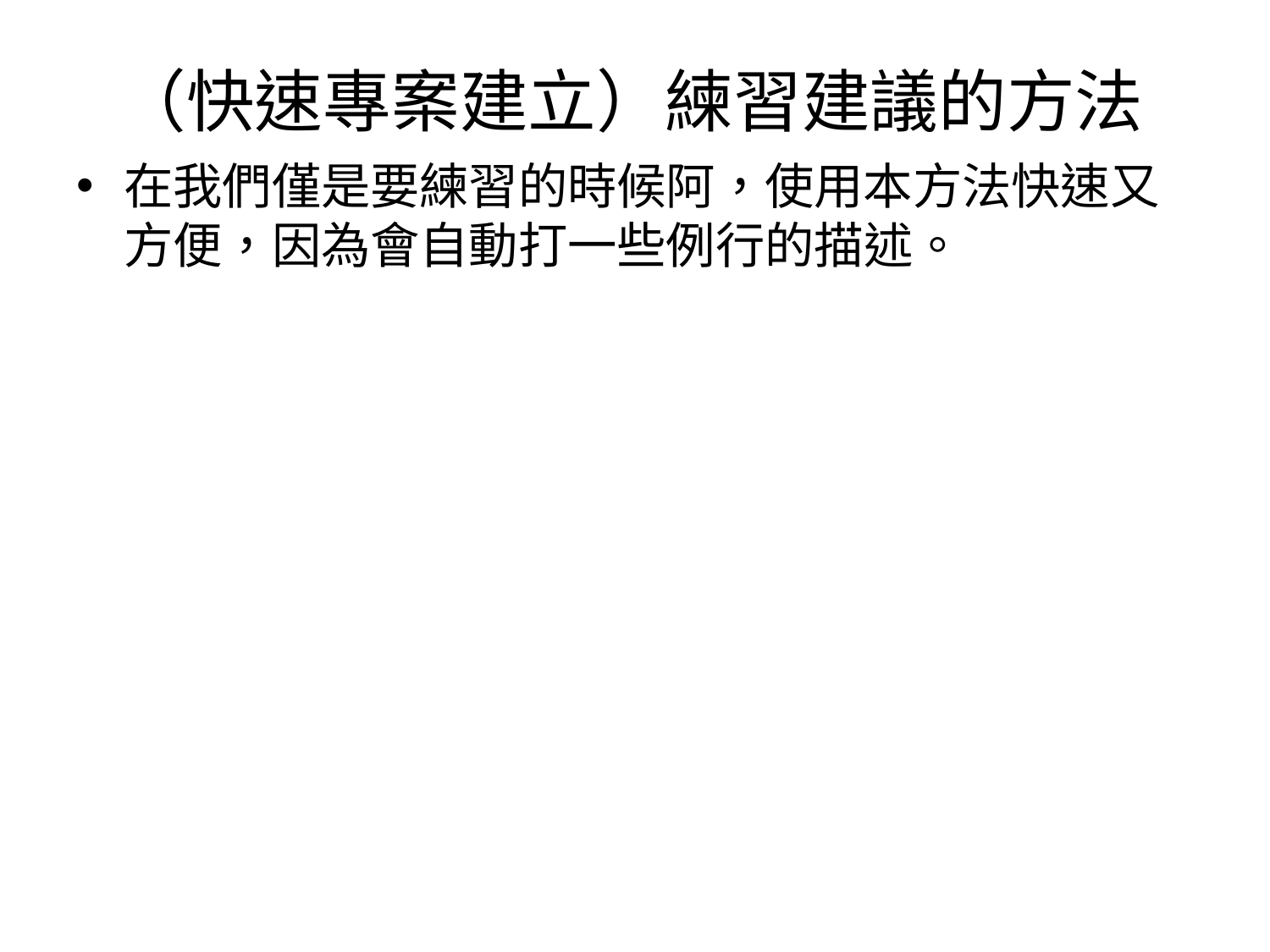

# （快速專案建立）練習建議的方法
在我們僅是要練習的時候阿，使用本方法快速又方便，因為會自動打一些例行的描述。